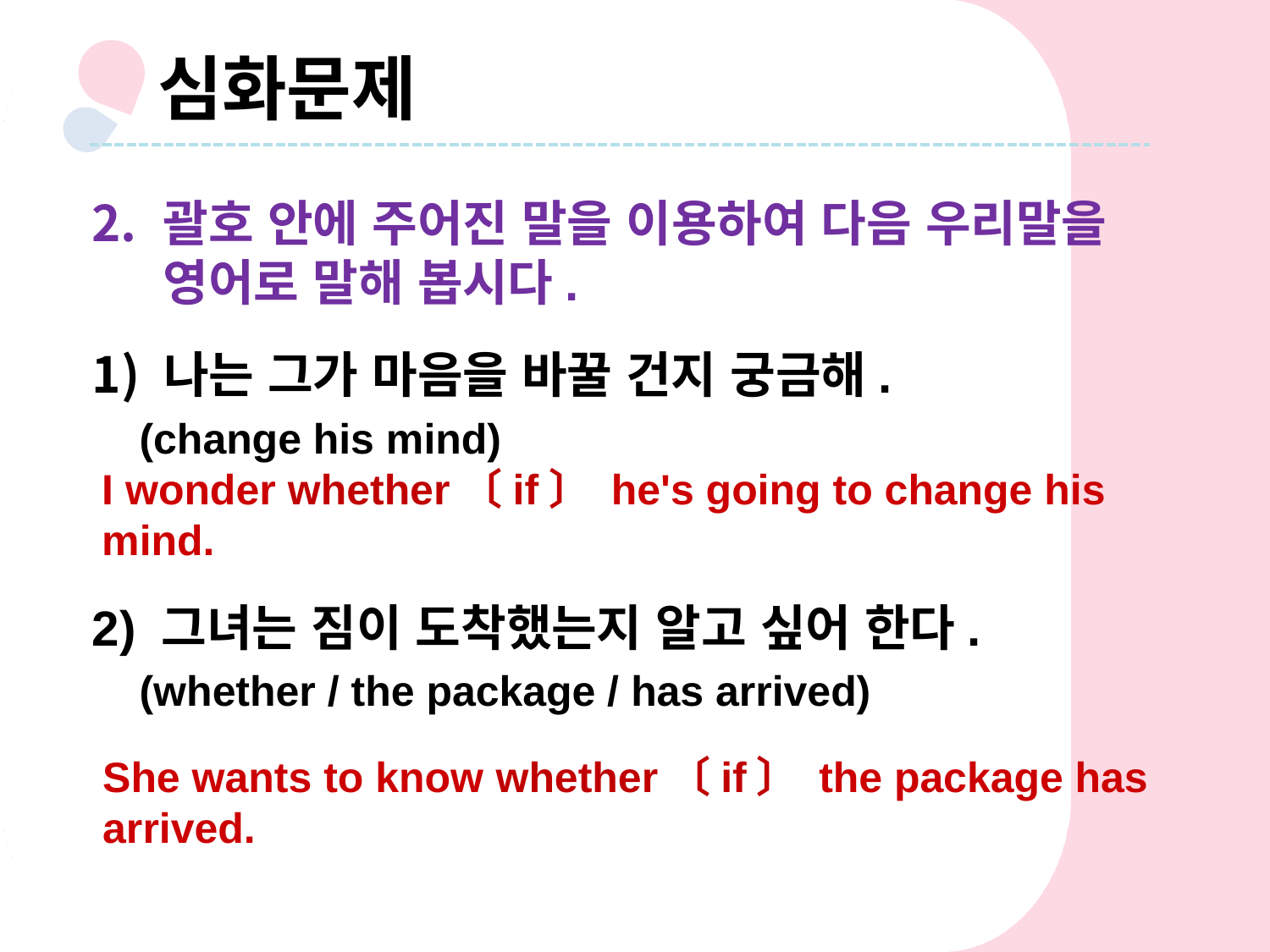

심화문제
괄호 안에 주어진 말을 이용하여 다음 우리말을 영어로 말해 봅시다.
나는 그가 마음을 바꿀 건지 궁금해.
    (change his mind)

2) 그녀는 짐이 도착했는지 알고 싶어 한다.
    (whether / the package / has arrived)
I wonder whether〔if〕 he's going to change his mind.
She wants to know whether〔if〕 the package has
arrived.